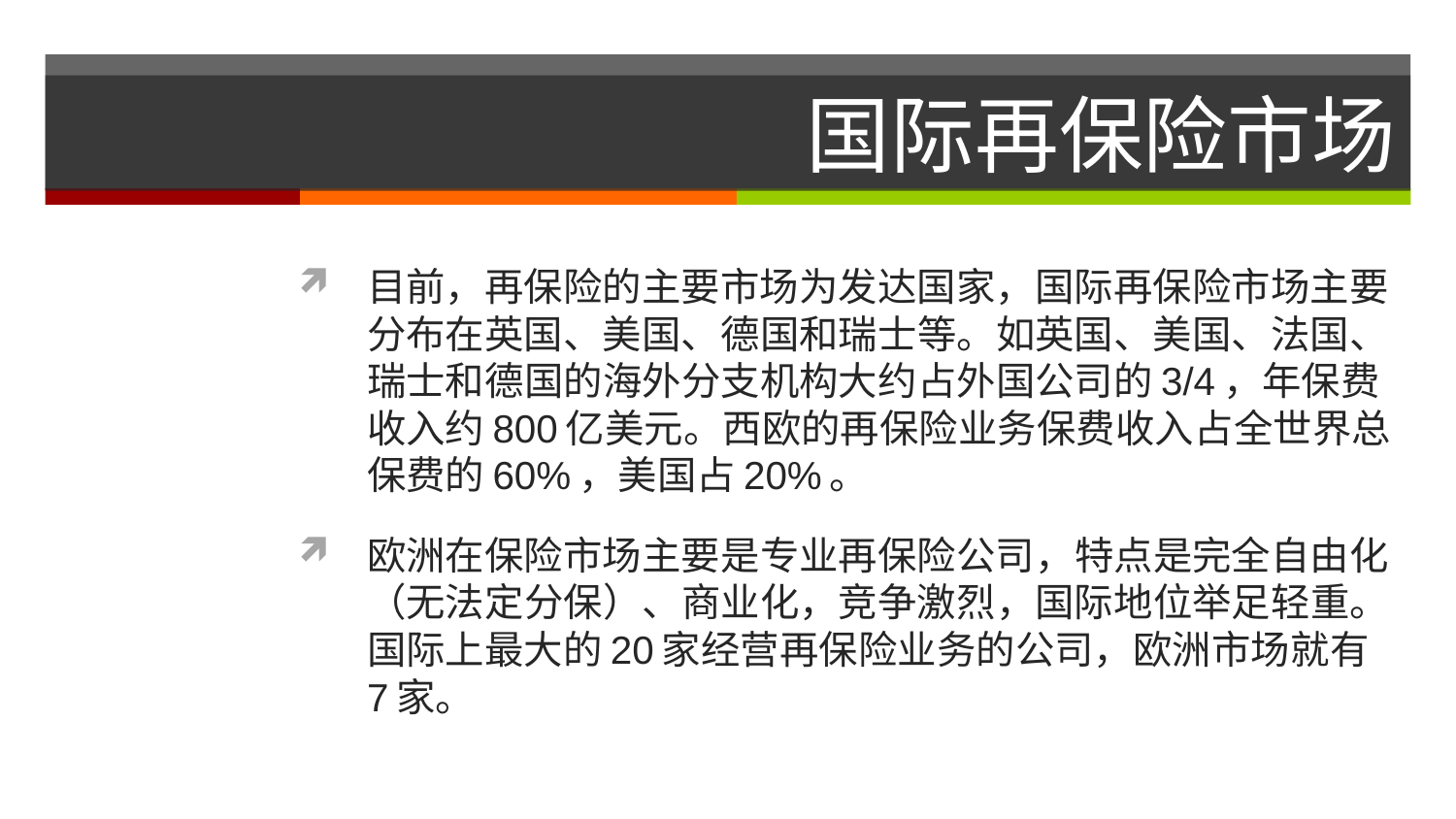

# 国际再保险市场
目前，再保险的主要市场为发达国家，国际再保险市场主要分布在英国、美国、德国和瑞士等。如英国、美国、法国、瑞士和德国的海外分支机构大约占外国公司的3/4，年保费收入约800亿美元。西欧的再保险业务保费收入占全世界总保费的60%，美国占20%。
欧洲在保险市场主要是专业再保险公司，特点是完全自由化（无法定分保）、商业化，竞争激烈，国际地位举足轻重。国际上最大的20家经营再保险业务的公司，欧洲市场就有7家。